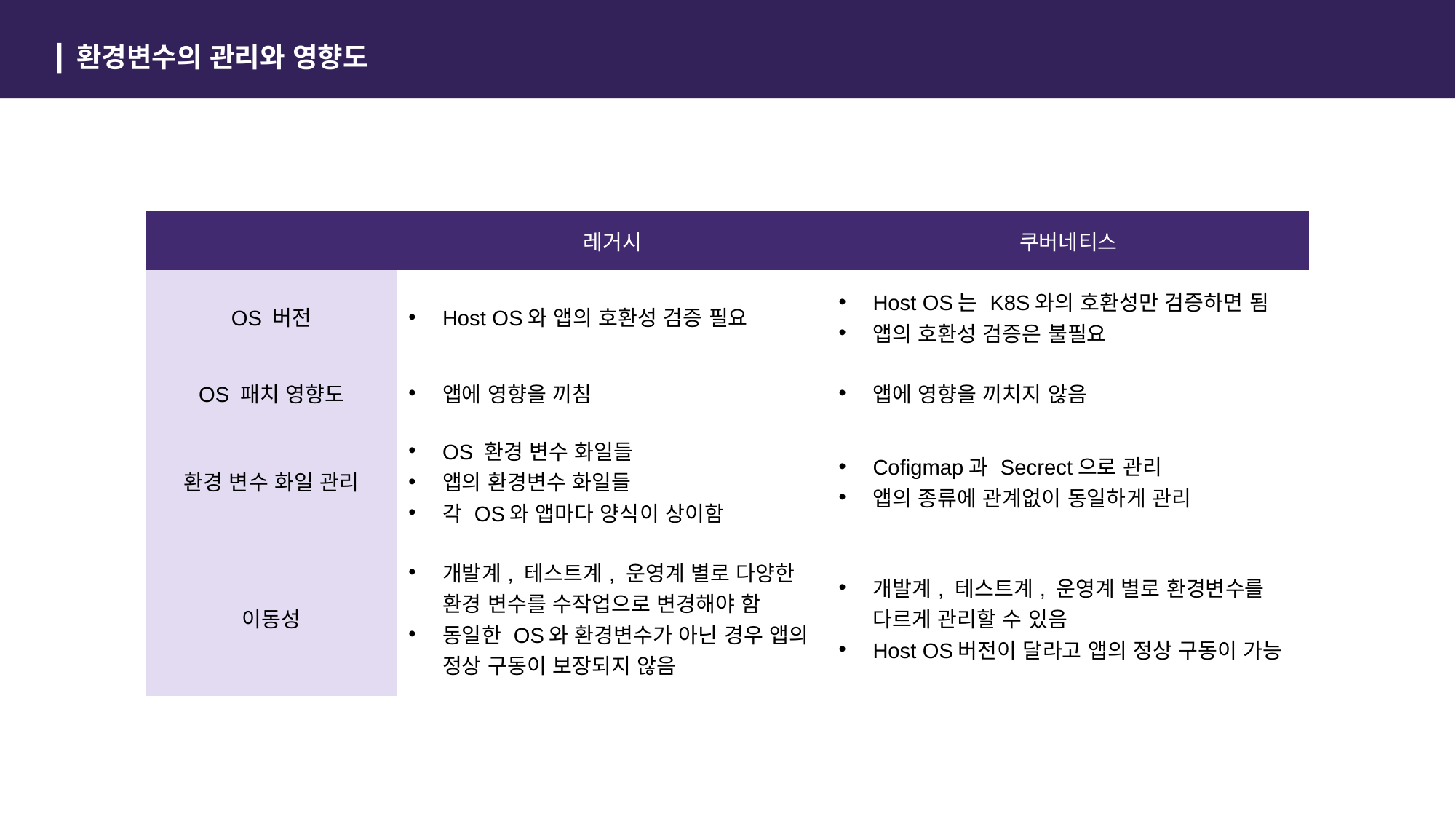

환경변수의 관리와 영향도

|  | 레거시 | 쿠버네티스 |
| --- | --- | --- |
| OS 버전 | Host OS와 앱의 호환성 검증 필요 | Host OS는 K8S와의 호환성만 검증하면 됨 앱의 호환성 검증은 불필요 |
| OS 패치 영향도 | 앱에 영향을 끼침 | 앱에 영향을 끼치지 않음 |
| 환경 변수 화일 관리 | OS 환경 변수 화일들 앱의 환경변수 화일들 각 OS와 앱마다 양식이 상이함 | Cofigmap과 Secrect으로 관리 앱의 종류에 관계없이 동일하게 관리 |
| 이동성 | 개발계, 테스트계, 운영계 별로 다양한 환경 변수를 수작업으로 변경해야 함 동일한 OS와 환경변수가 아닌 경우 앱의 정상 구동이 보장되지 않음 | 개발계, 테스트계, 운영계 별로 환경변수를 다르게 관리할 수 있음 Host OS버전이 달라고 앱의 정상 구동이 가능 |